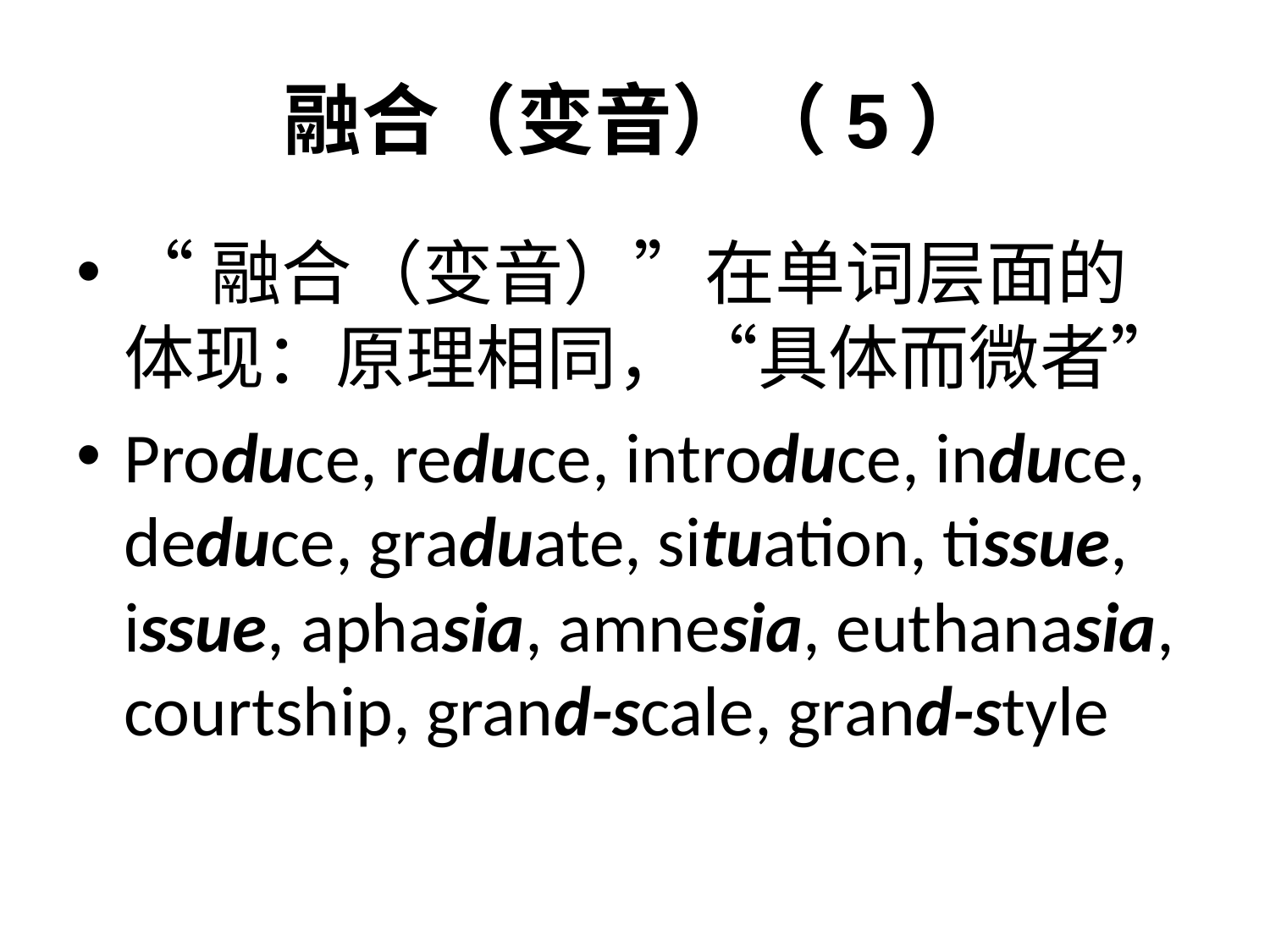

# 融合（变音）（5）
“融合（变音）”在单词层面的体现：原理相同，“具体而微者”
Produce, reduce, introduce, induce, deduce, graduate, situation, tissue, issue, aphasia, amnesia, euthanasia, courtship, grand-scale, grand-style